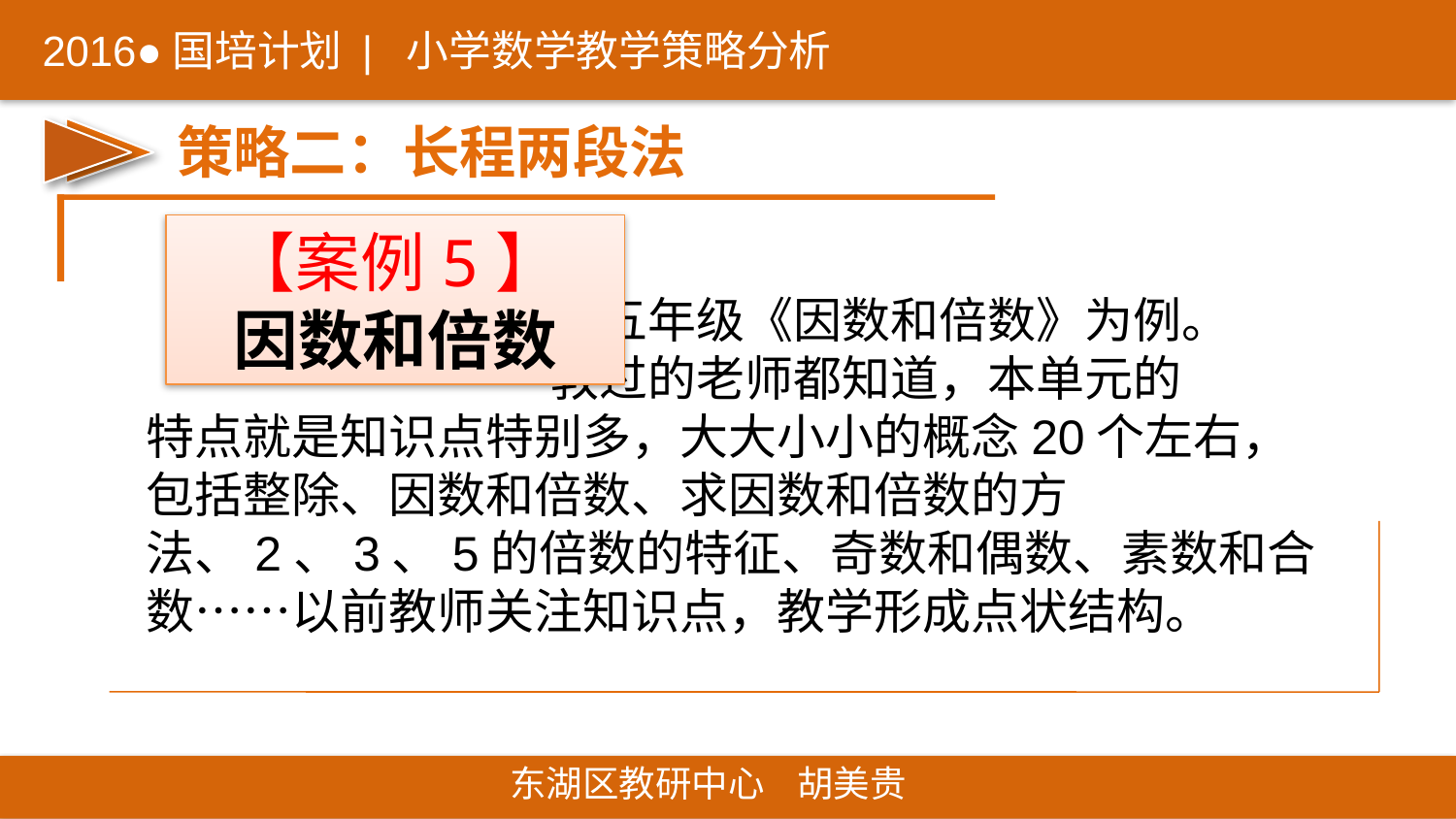

【案例5】
因数和倍数
                                    以五年级《因数和倍数》为例。
                                    教过的老师都知道，本单元的
特点就是知识点特别多，大大小小的概念20个左右，包括整除、因数和倍数、求因数和倍数的方法、2、3、5的倍数的特征、奇数和偶数、素数和合数……以前教师关注知识点，教学形成点状结构。